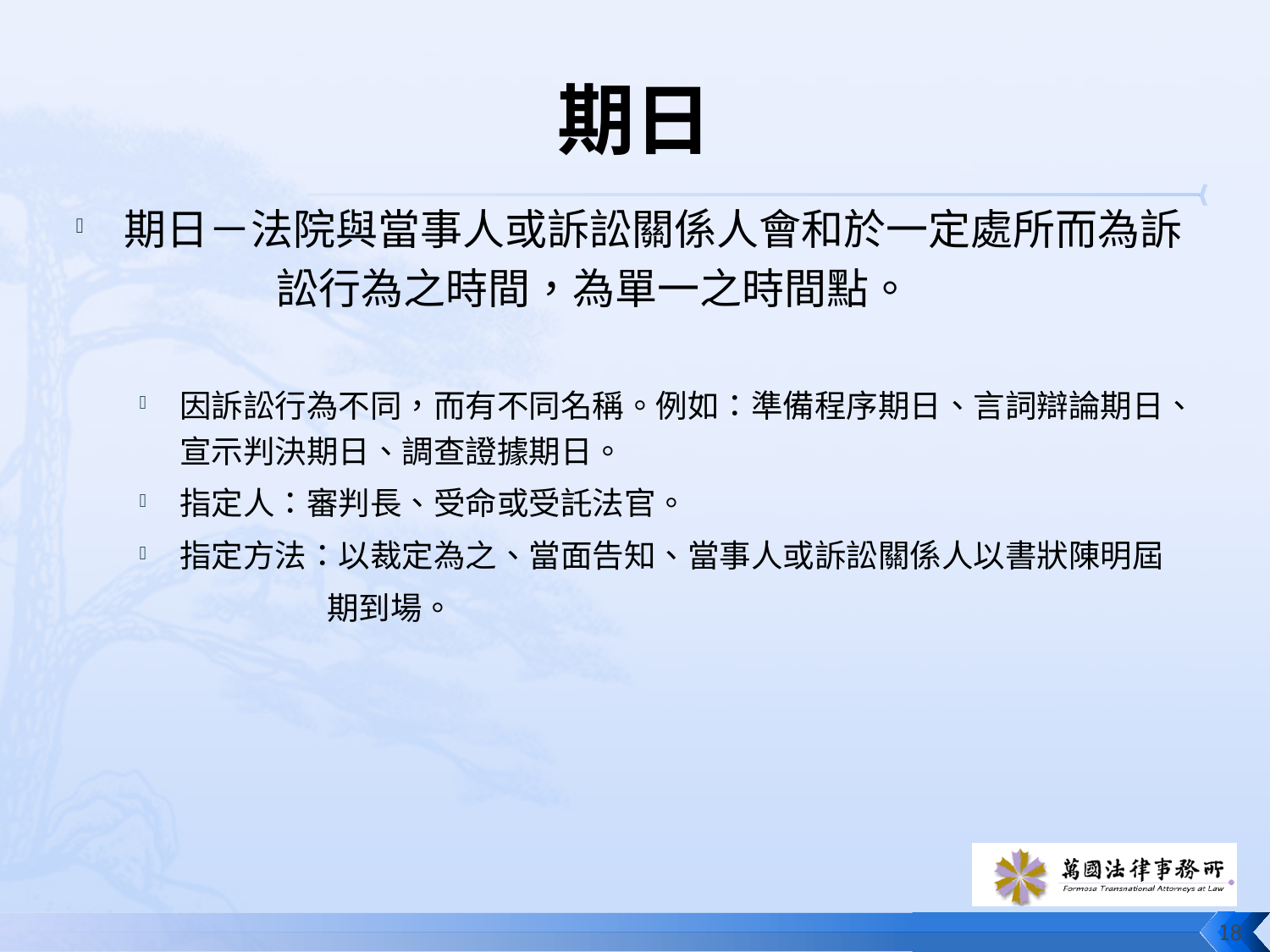

# 期日
期日－法院與當事人或訴訟關係人會和於一定處所而為訴
                    訟行為之時間，為單一之時間點。

因訴訟行為不同，而有不同名稱。例如：準備程序期日、言詞辯論期日、宣示判決期日、調查證據期日。
指定人：審判長、受命或受託法官。
指定方法：以裁定為之、當面告知、當事人或訴訟關係人以書狀陳明屆
                         期到場。

18